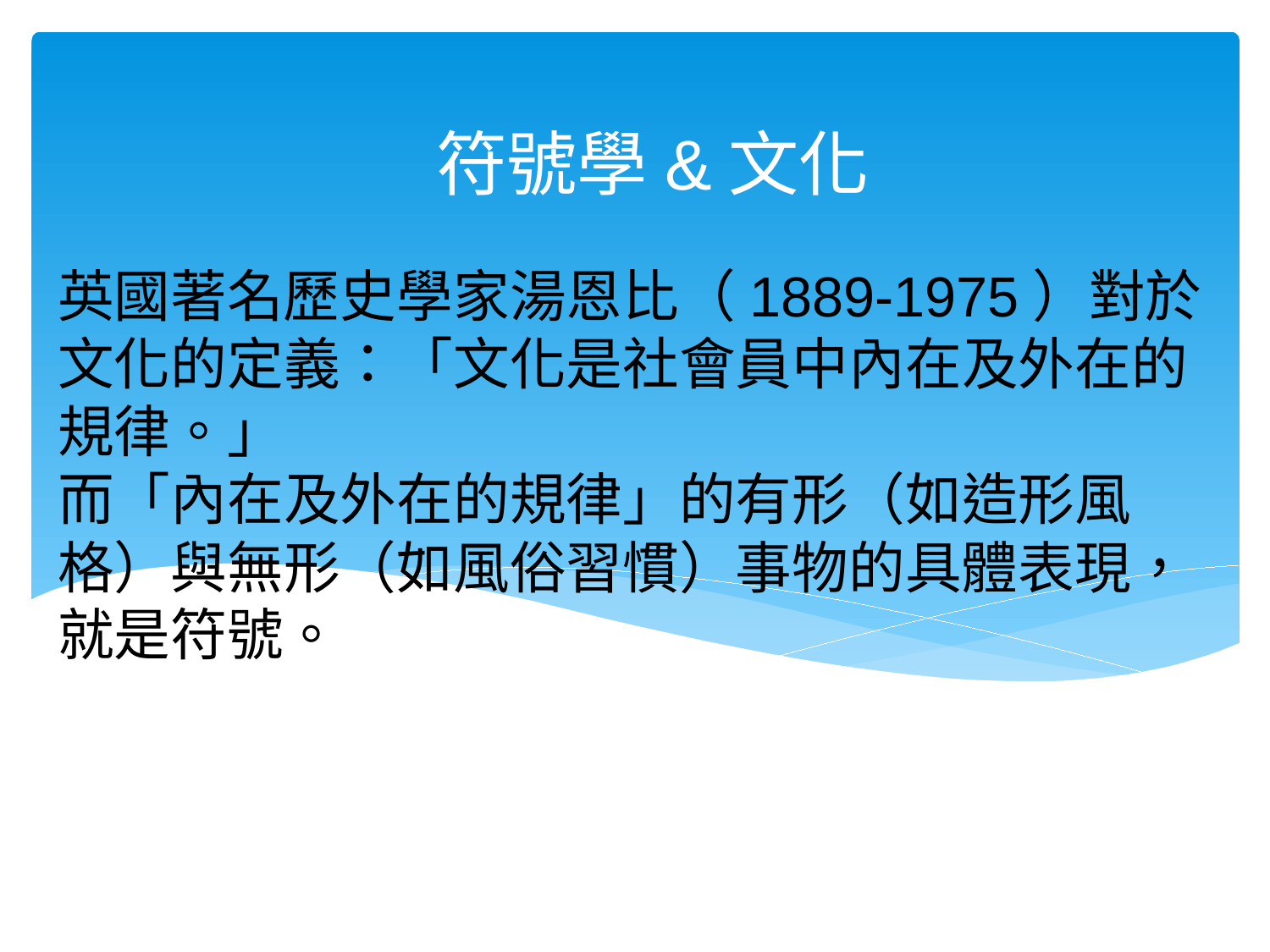

符號學&文化

# 英國著名歷史學家湯恩比（1889-1975）對於文化的定義：「文化是社會員中內在及外在的規律。」 而「內在及外在的規律」的有形（如造形風格）與無形（如風俗習慣）事物的具體表現，就是符號。